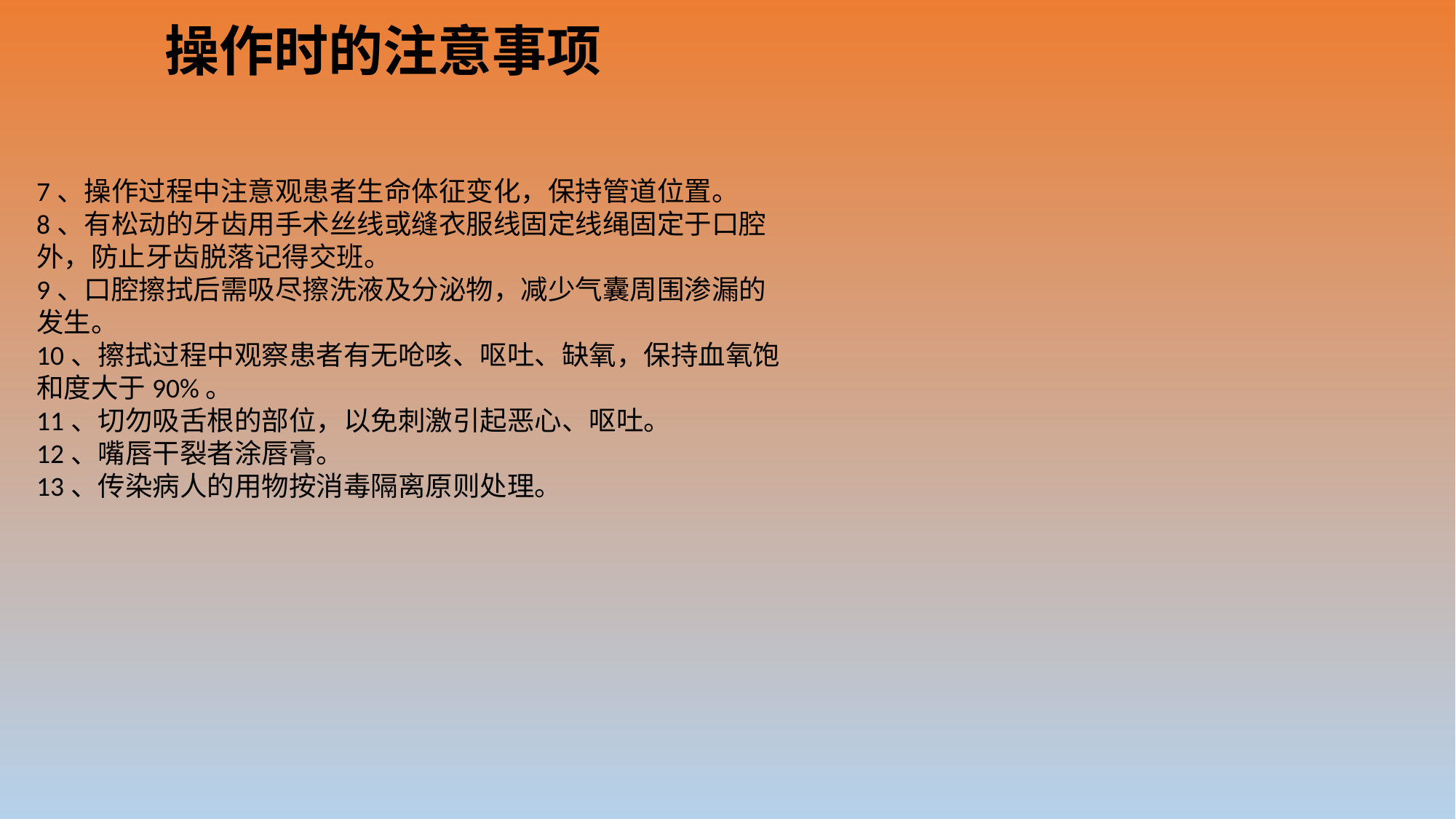

操作时的注意事项
7、操作过程中注意观患者生命体征变化，保持管道位置。
8、有松动的牙齿用手术丝线或缝衣服线固定线绳固定于口腔外，防止牙齿脱落记得交班。
9、口腔擦拭后需吸尽擦洗液及分泌物，减少气囊周围渗漏的发生。
10、擦拭过程中观察患者有无呛咳、呕吐、缺氧，保持血氧饱和度大于90%。
11、切勿吸舌根的部位，以免刺激引起恶心、呕吐。
12、嘴唇干裂者涂唇膏。
13、传染病人的用物按消毒隔离原则处理。